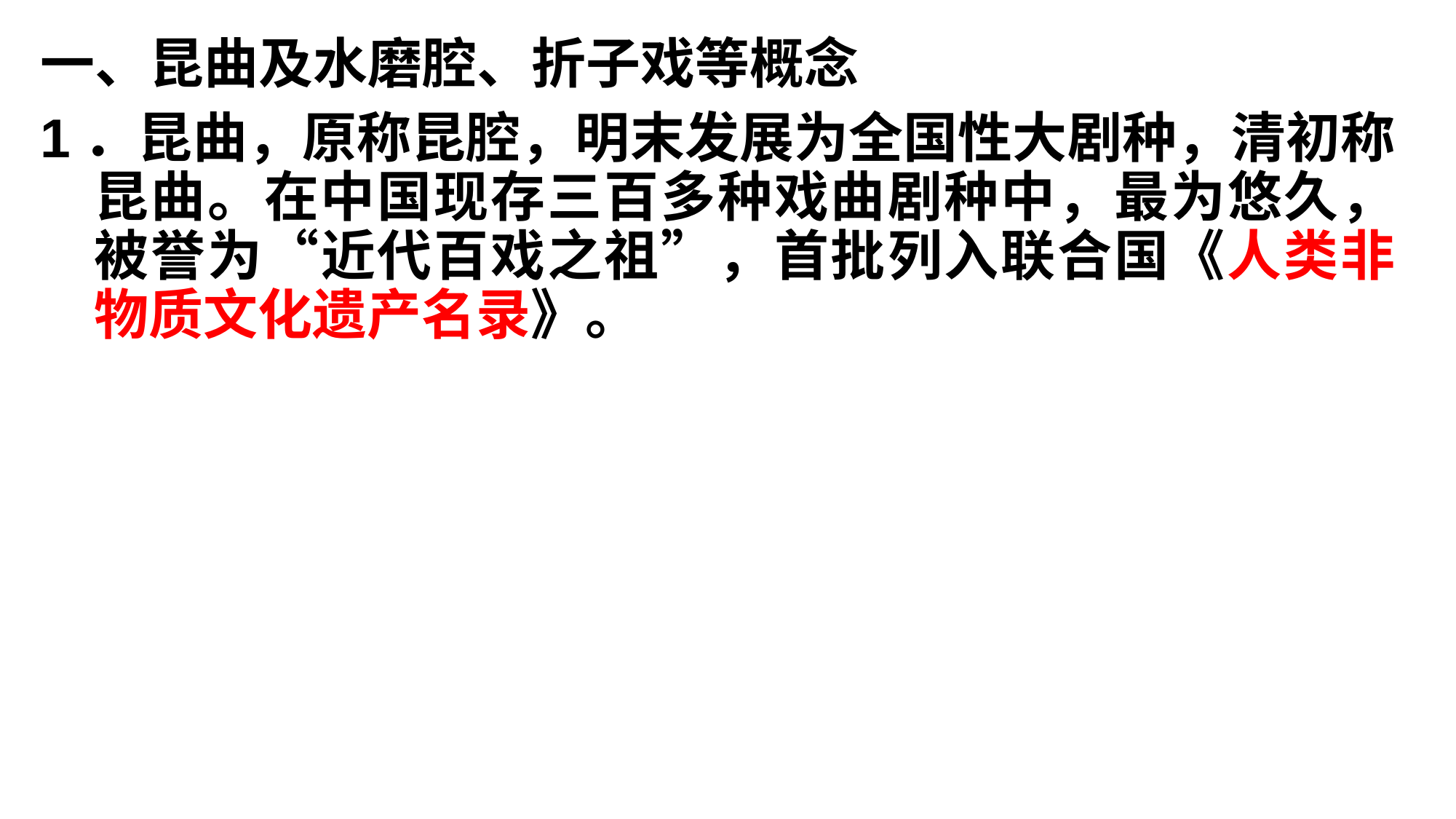

一、昆曲及水磨腔、折子戏等概念
1．昆曲，原称昆腔，明末发展为全国性大剧种，清初称昆曲。在中国现存三百多种戏曲剧种中，最为悠久，被誉为“近代百戏之祖”，首批列入联合国《人类非物质文化遗产名录》。